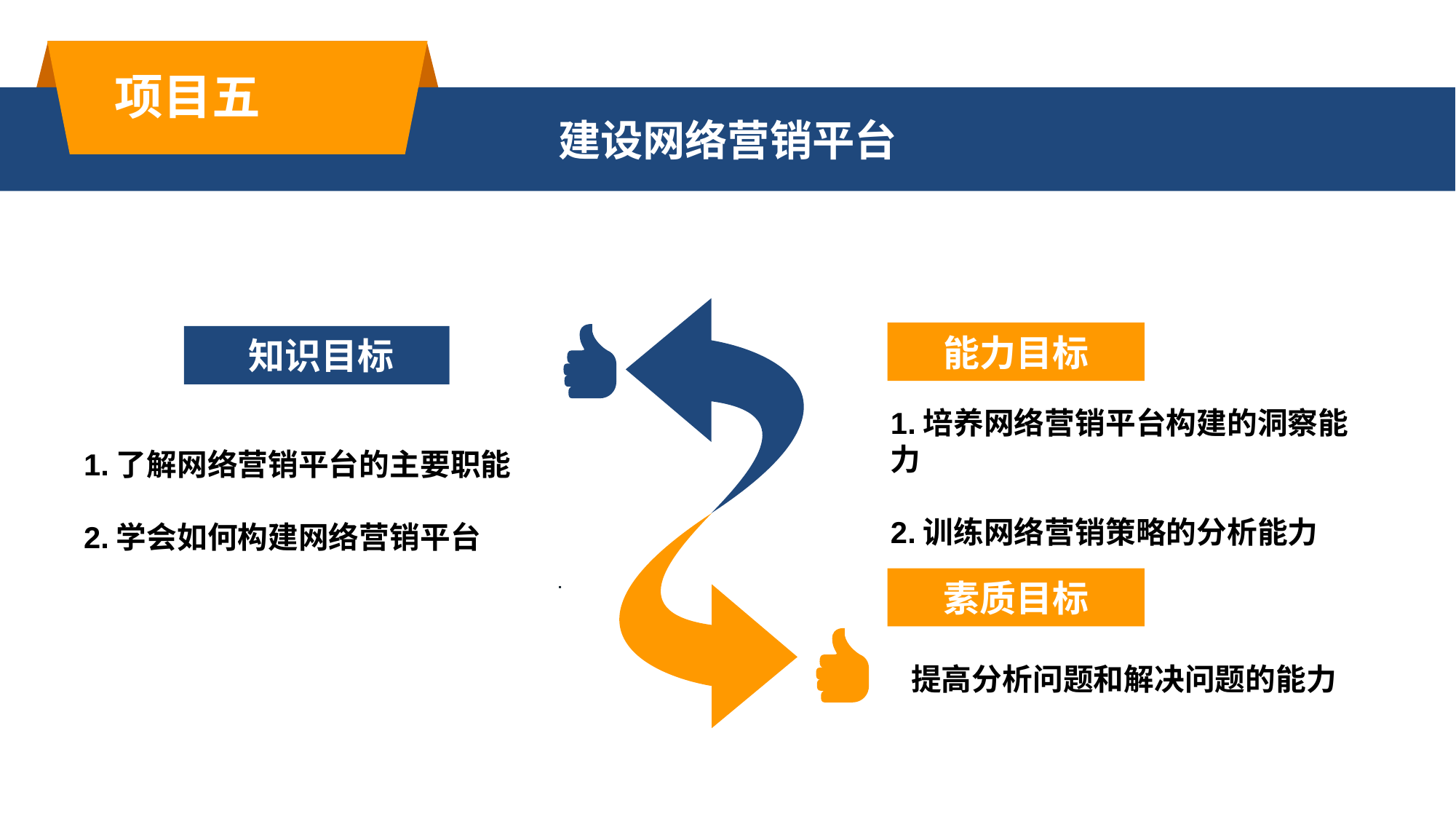

项目五
建设网络营销平台

    能力目标

     知识目标
1.培养网络营销平台构建的洞察能力

2.训练网络营销策略的分析能力
1.了解网络营销平台的主要职能

2.学会如何构建网络营销平台
.

    素质目标

提高分析问题和解决问题的能力